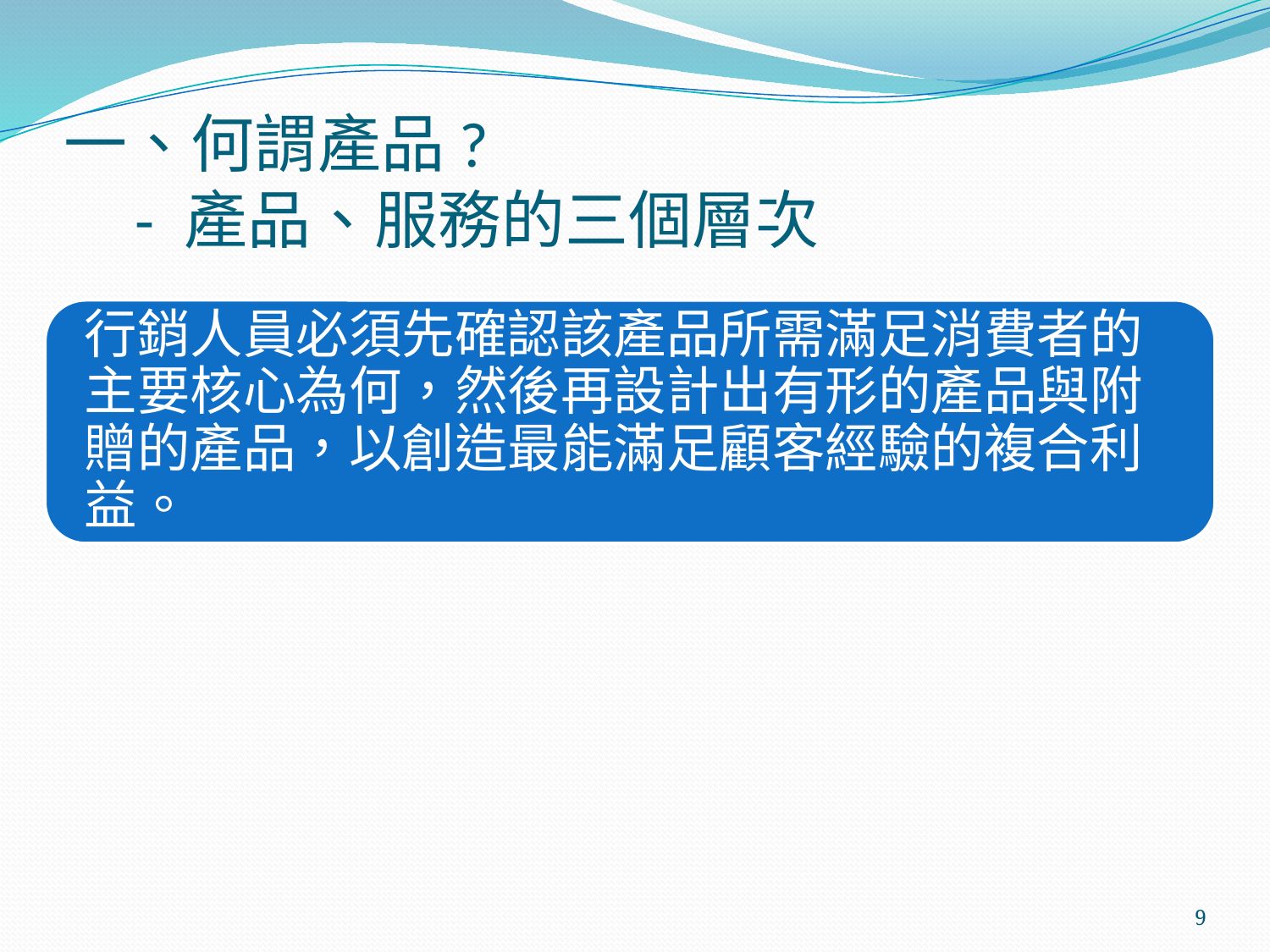

# 一、何謂產品? - 產品、服務的三個層次
行銷人員必須先確認該產品所需滿足消費者的主要核心為何，然後再設計出有形的產品與附贈的產品，以創造最能滿足顧客經驗的複合利益。
9